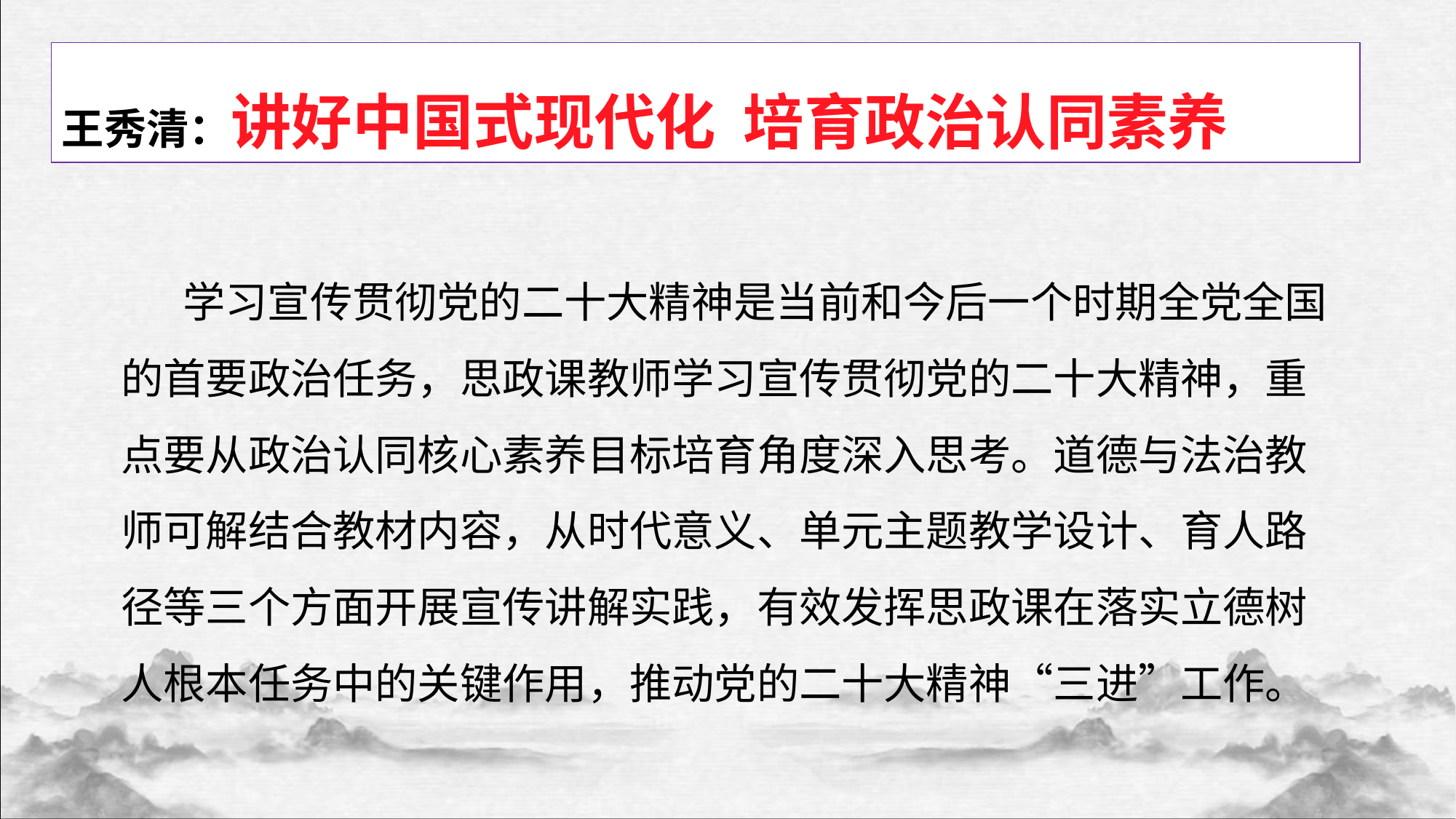

王秀清：讲好中国式现代化  培育政治认同素养
      学习宣传贯彻党的二十大精神是当前和今后一个时期全党全国的首要政治任务，思政课教师学习宣传贯彻党的二十大精神，重点要从政治认同核心素养目标培育角度深入思考。道德与法治教师可解结合教材内容，从时代意义、单元主题教学设计、育人路径等三个方面开展宣传讲解实践，有效发挥思政课在落实立德树人根本任务中的关键作用，推动党的二十大精神“三进”工作。